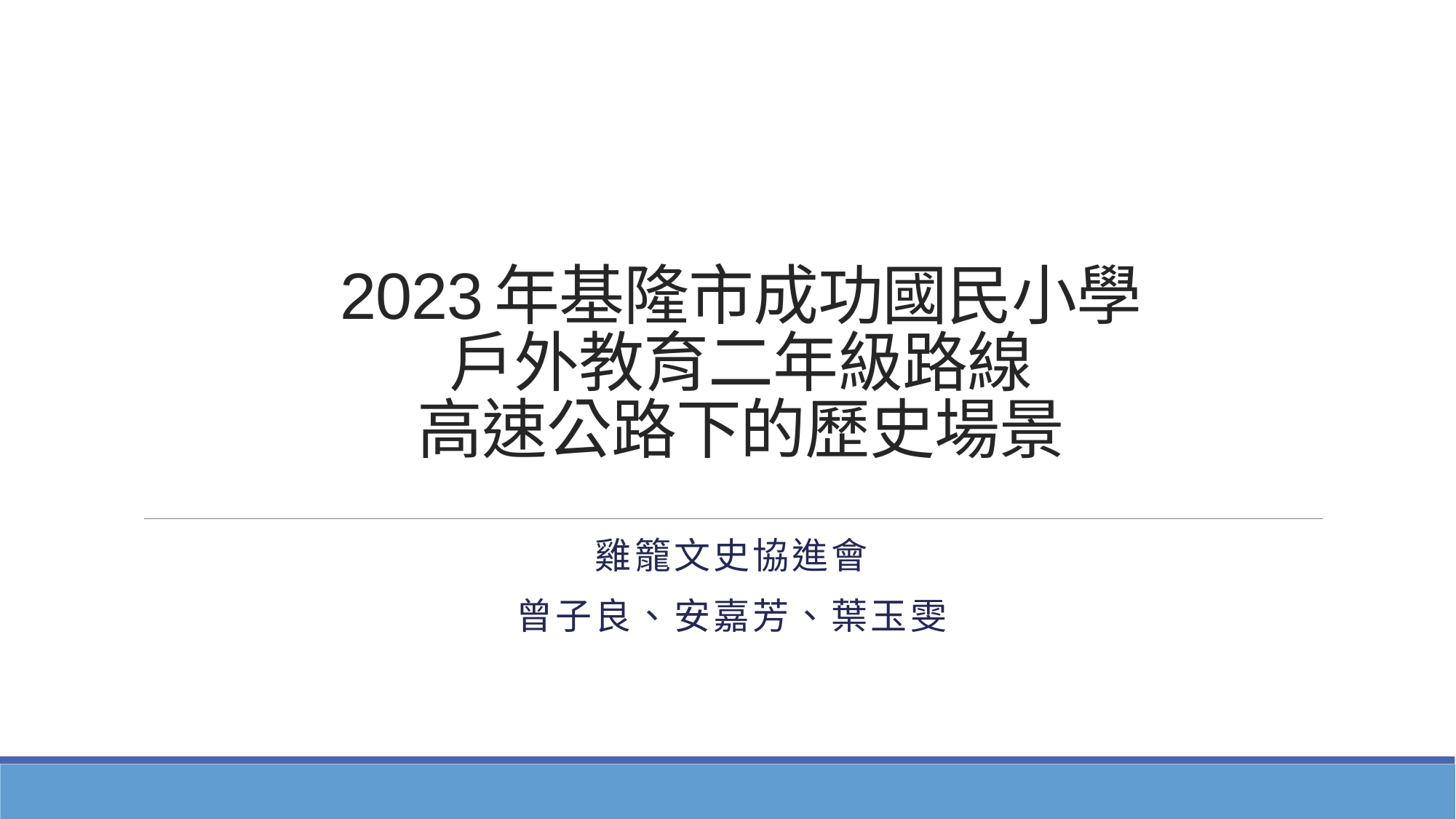

# 2023年基隆市成功國民小學 戶外教育二年級路線 高速公路下的歷史場景
雞籠文史協進會
曾子良、安嘉芳、葉玉雯